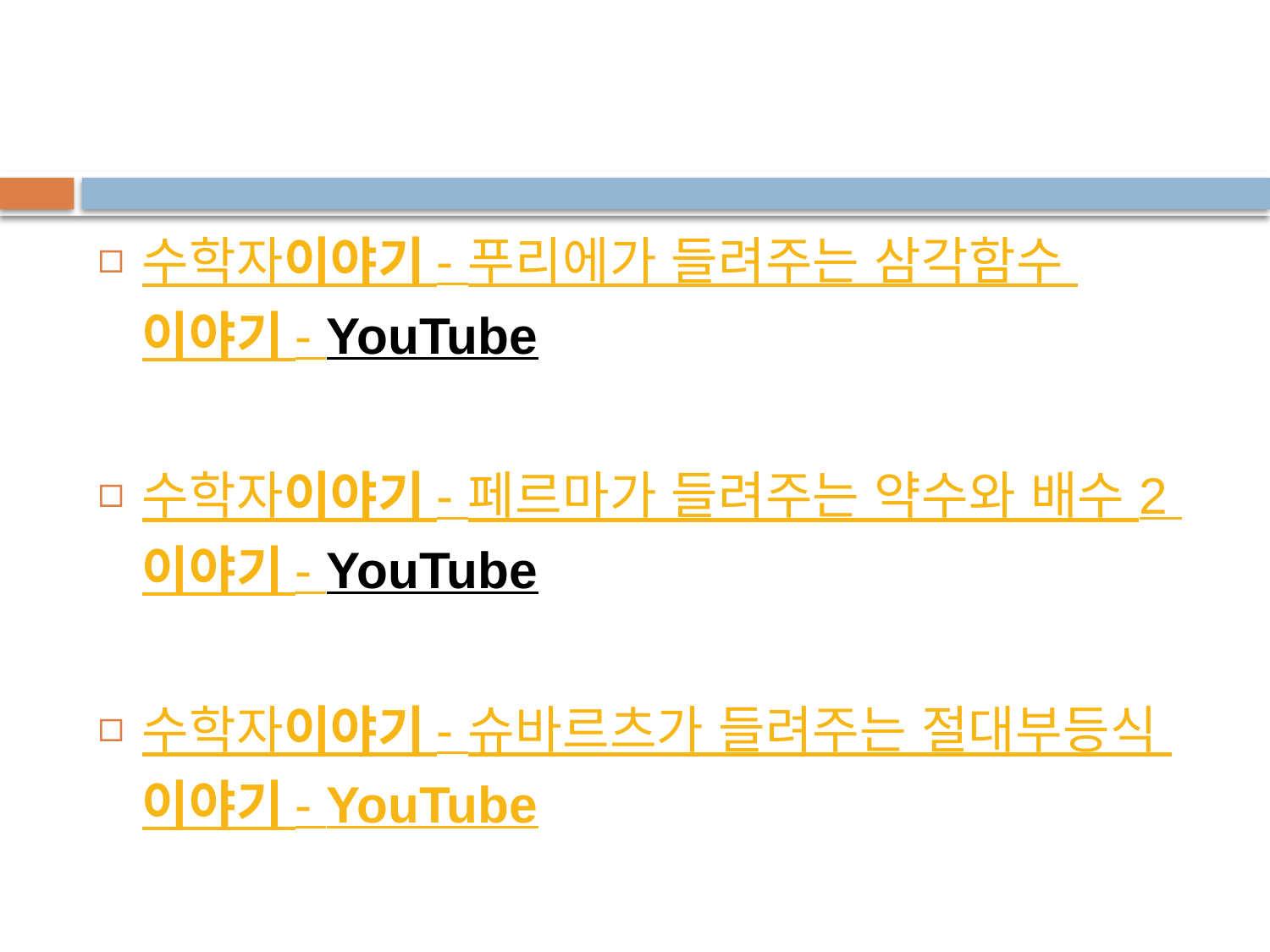

#
수학자이야기 - 푸리에가 들려주는 삼각함수 이야기 - YouTube

수학자이야기 - 페르마가 들려주는 약수와 배수 2 이야기 - YouTube

수학자이야기 - 슈바르츠가 들려주는 절대부등식 이야기 - YouTube